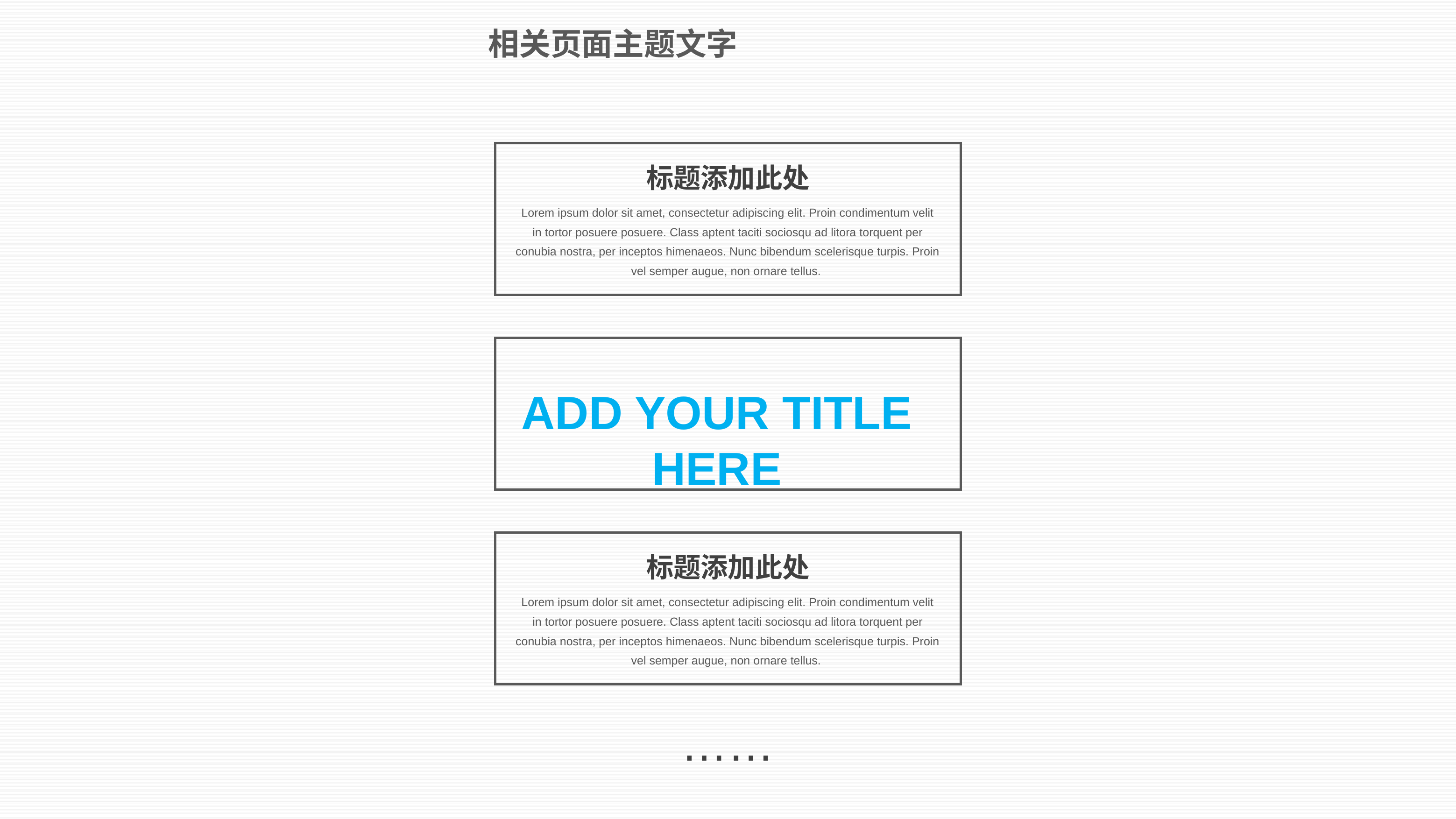

相关页面主题文字

标题添加此处
Lorem ipsum dolor sit amet, consectetur adipiscing elit. Proin condimentum velit in tortor posuere posuere. Class aptent taciti sociosqu ad litora torquent per conubia nostra, per inceptos himenaeos. Nunc bibendum scelerisque turpis. Proin vel semper augue, non ornare tellus.

ADD YOUR TITLE HERE

标题添加此处
Lorem ipsum dolor sit amet, consectetur adipiscing elit. Proin condimentum velit in tortor posuere posuere. Class aptent taciti sociosqu ad litora torquent per conubia nostra, per inceptos himenaeos. Nunc bibendum scelerisque turpis. Proin vel semper augue, non ornare tellus.
……